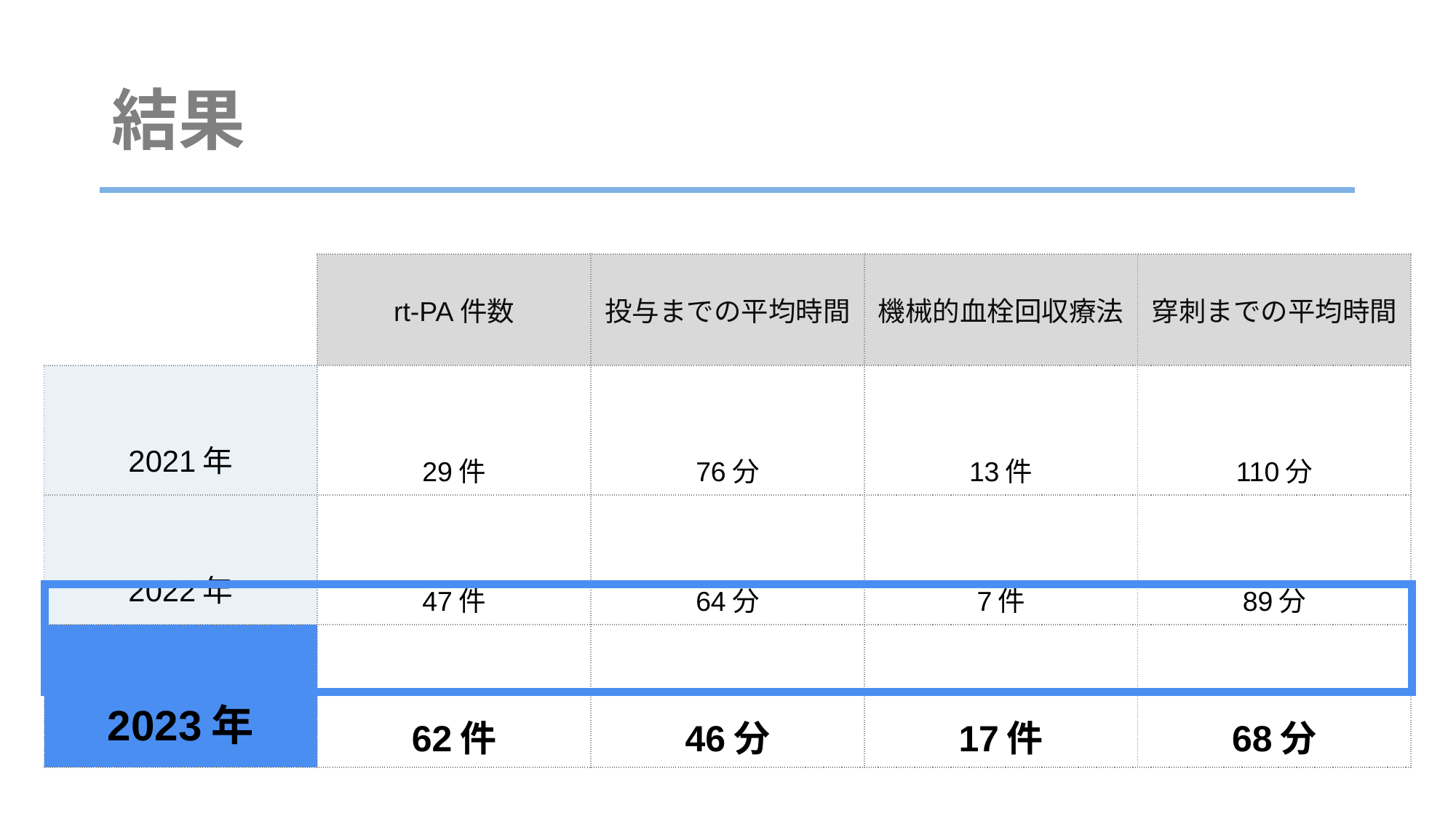

# 結果
|  | rt-PA件数 | 投与までの平均時間 | 機械的血栓回収療法 | 穿刺までの平均時間 |
| --- | --- | --- | --- | --- |
| 2021年 | 29件 | 76分 | 13件 | 110分 |
| 2022年 | 47件 | 64分 | 7件 | 89分 |
| 2023年 | 62件 | 46分 | 17件 | 68分 |
|  |
| --- |